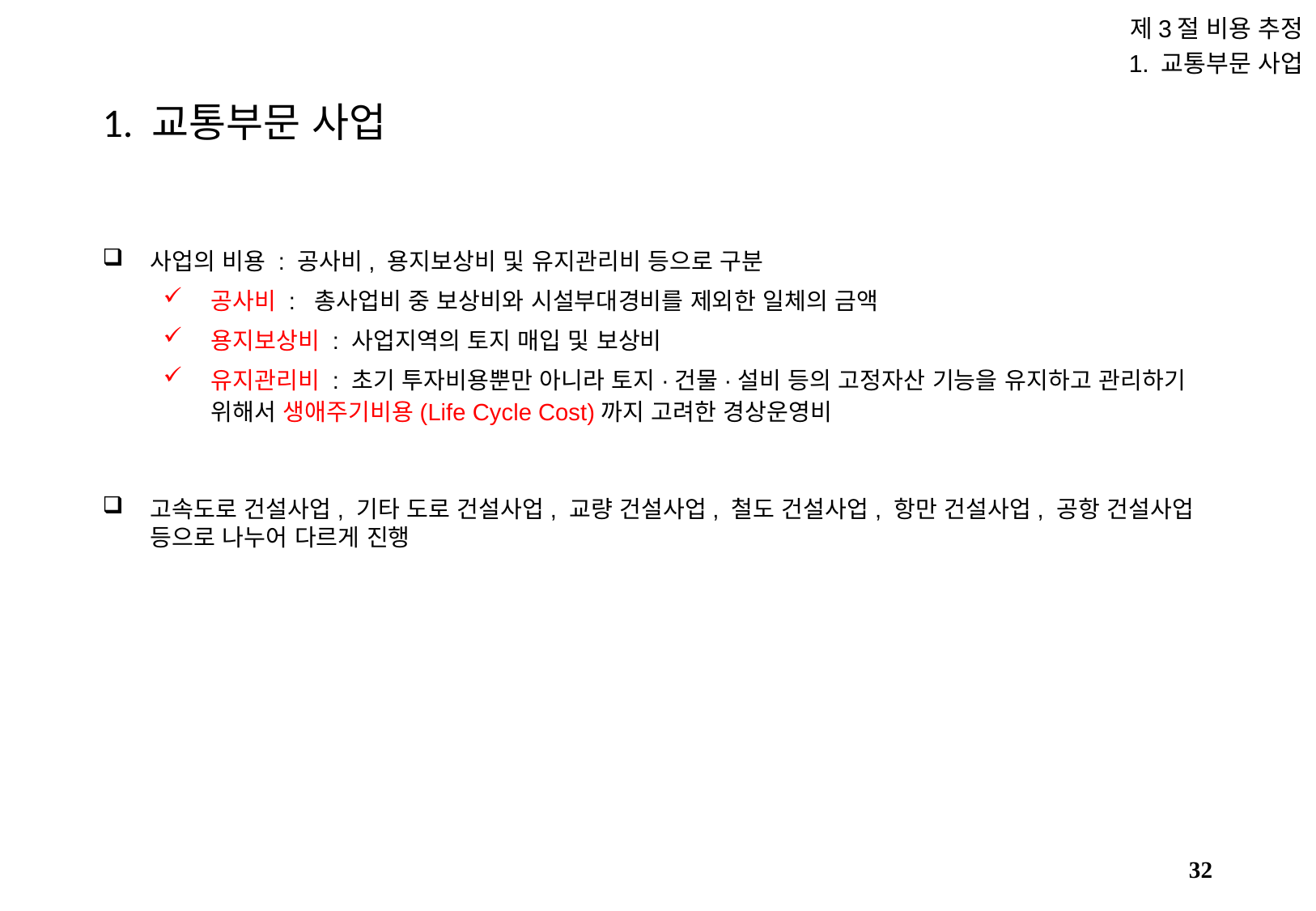

제3절 비용 추정
1. 교통부문 사업
# 1. 교통부문 사업
사업의 비용 : 공사비, 용지보상비 및 유지관리비 등으로 구분
공사비 :  총사업비 중 보상비와 시설부대경비를 제외한 일체의 금액
용지보상비 : 사업지역의 토지 매입 및 보상비
유지관리비 : 초기 투자비용뿐만 아니라 토지·건물·설비 등의 고정자산 기능을 유지하고 관리하기 위해서 생애주기비용(Life Cycle Cost)까지 고려한 경상운영비

고속도로 건설사업, 기타 도로 건설사업, 교량 건설사업, 철도 건설사업, 항만 건설사업, 공항 건설사업 등으로 나누어 다르게 진행
32